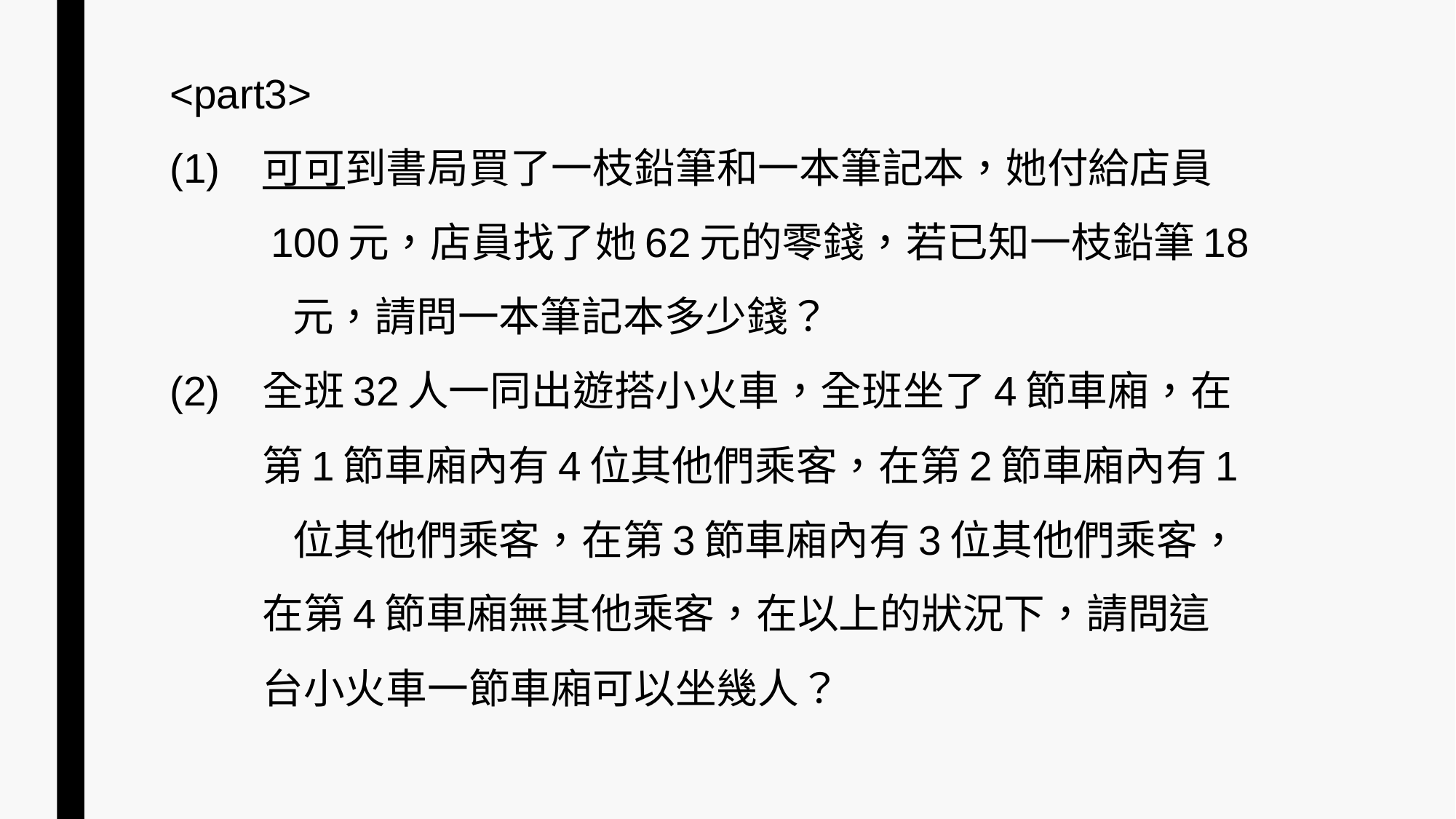

# <part3> (1)	可可到書局買了一枝鉛筆和一本筆記本，她付給店員 100元，店員找了她62元的零錢，若已知一枝鉛筆18 元，請問一本筆記本多少錢？ (2)	全班32人一同出遊搭小火車，全班坐了4節車廂，在 第1節車廂內有4位其他們乘客，在第2節車廂內有1 位其他們乘客，在第3節車廂內有3位其他們乘客， 在第4節車廂無其他乘客，在以上的狀況下，請問這 台小火車一節車廂可以坐幾人？